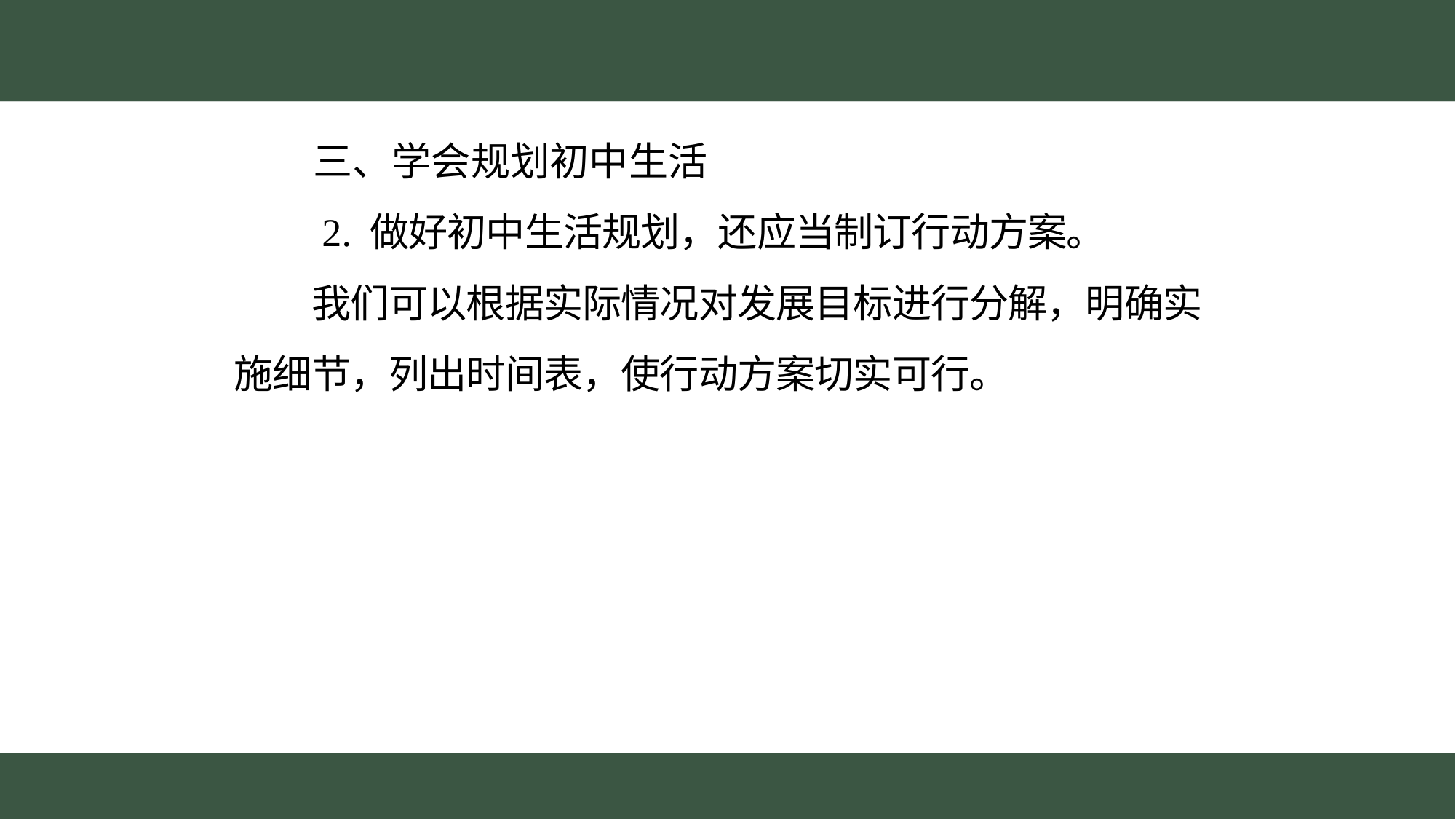

三、学会规划初中生活
　　2. 做好初中生活规划，还应当制订行动方案。
　　我们可以根据实际情况对发展目标进行分解，明确实
施细节，列出时间表，使行动方案切实可行。